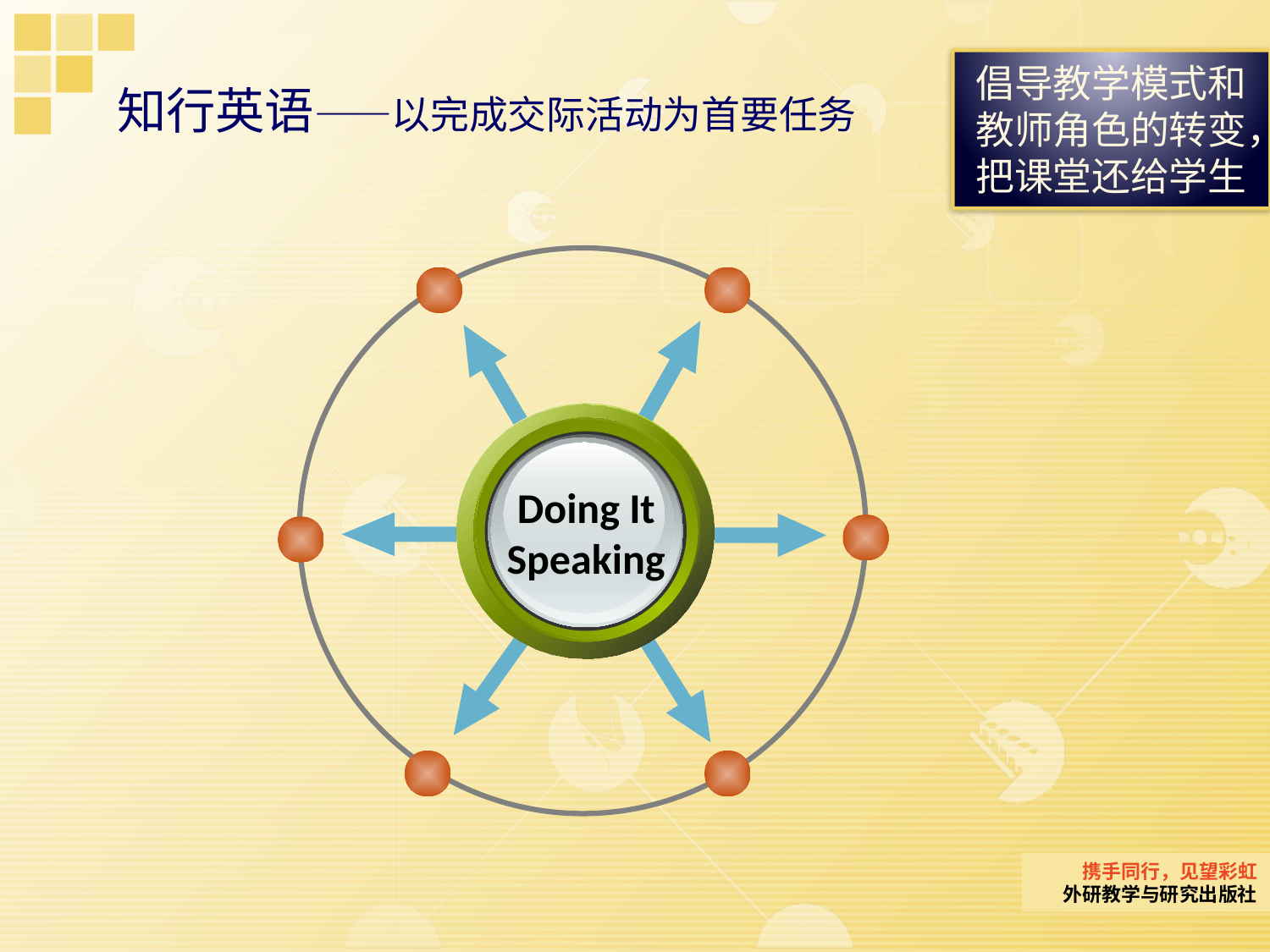

倡导教学模式和教师角色的转变，把课堂还给学生
# 知行英语——以完成交际活动为首要任务

Doing It
Speaking